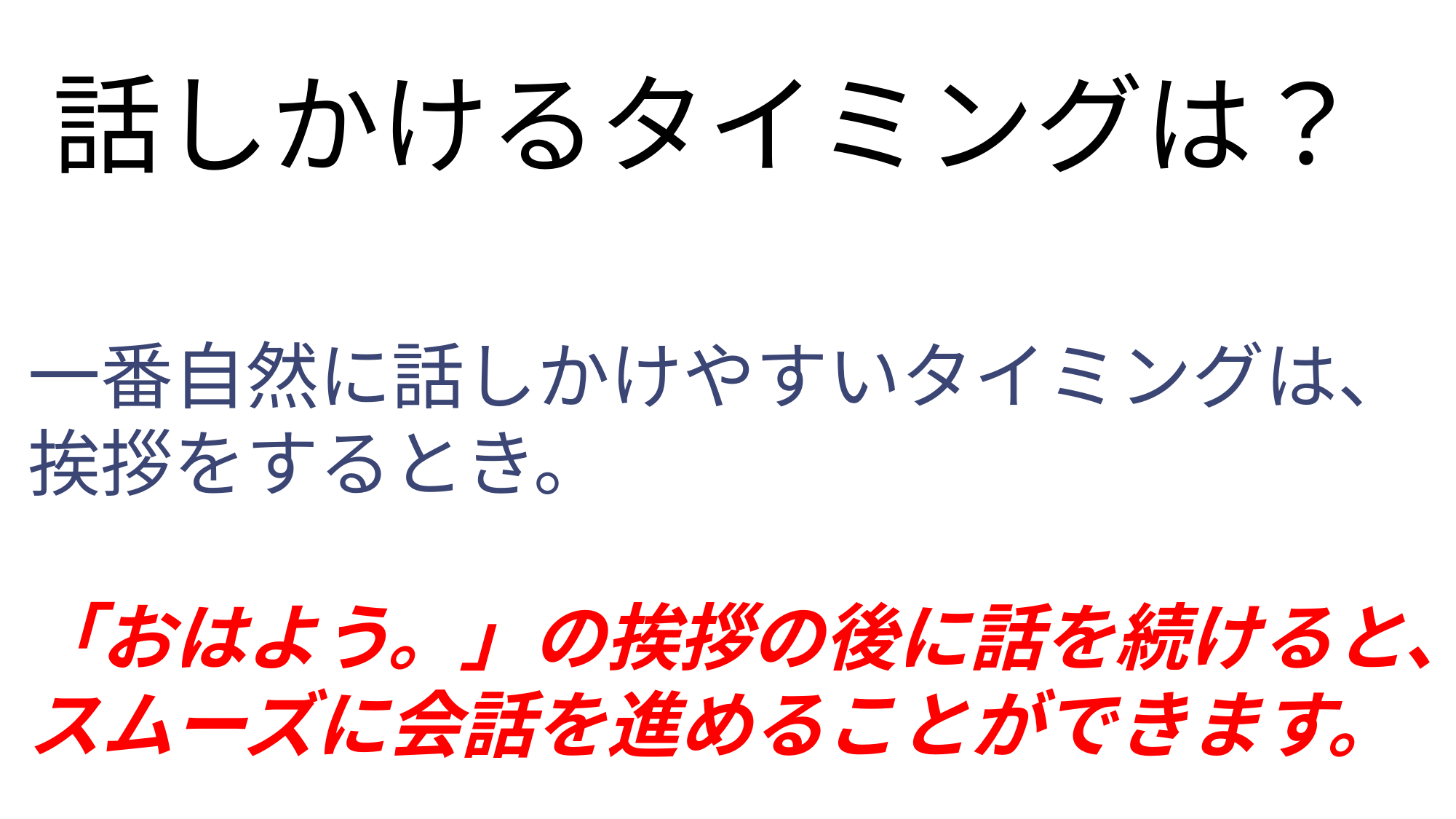

話しかけるタイミングは？
一番自然に話しかけやすいタイミングは、挨拶をするとき。

「おはよう。」の挨拶の後に話を続けると、スムーズに会話を進めることができます。